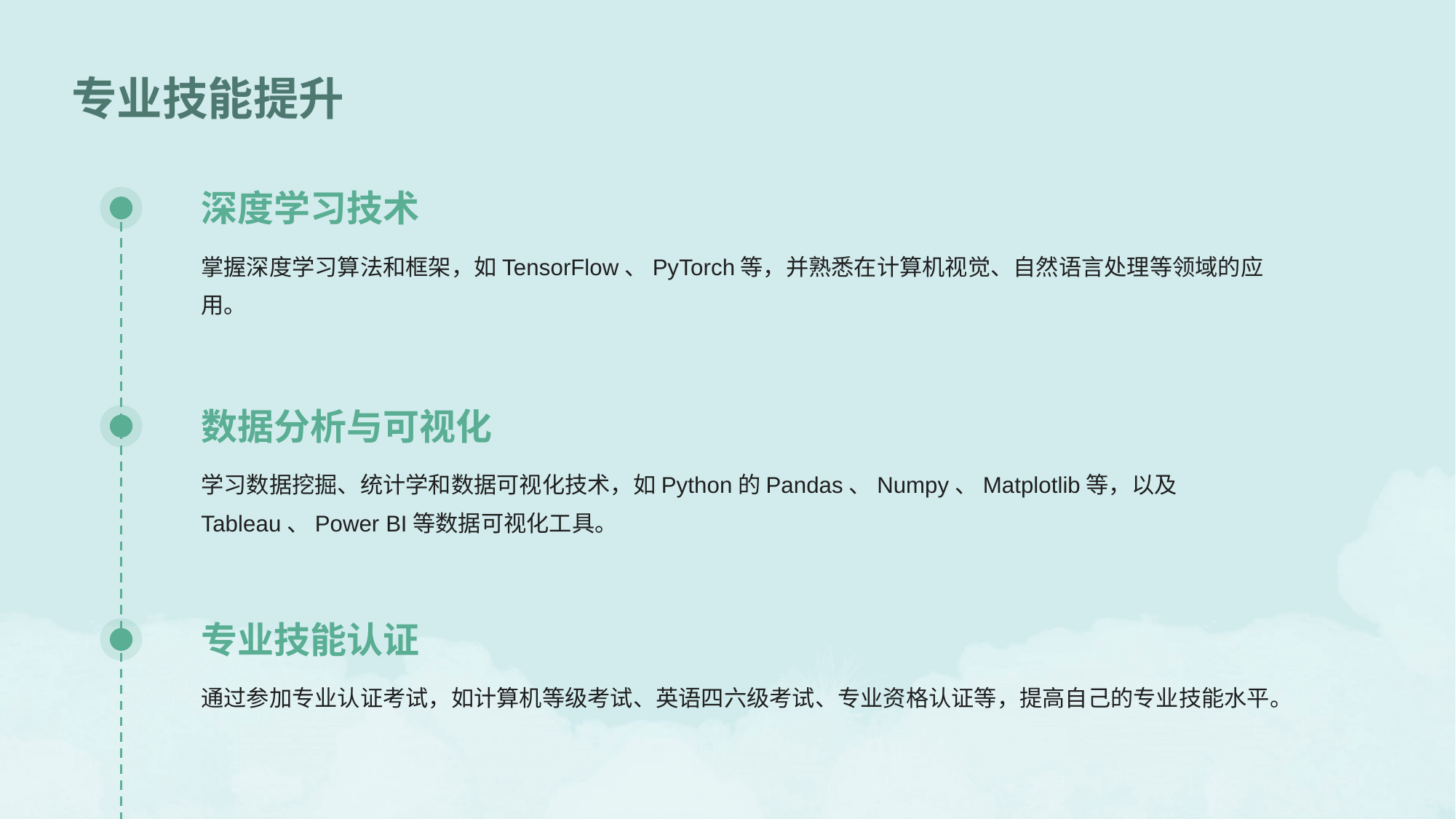

专业技能提升
深度学习技术

掌握深度学习算法和框架，如TensorFlow、PyTorch等，并熟悉在计算机视觉、自然语言处理等领域的应用。
数据分析与可视化

学习数据挖掘、统计学和数据可视化技术，如Python的Pandas、Numpy、Matplotlib等，以及Tableau、Power BI等数据可视化工具。
专业技能认证

通过参加专业认证考试，如计算机等级考试、英语四六级考试、专业资格认证等，提高自己的专业技能水平。